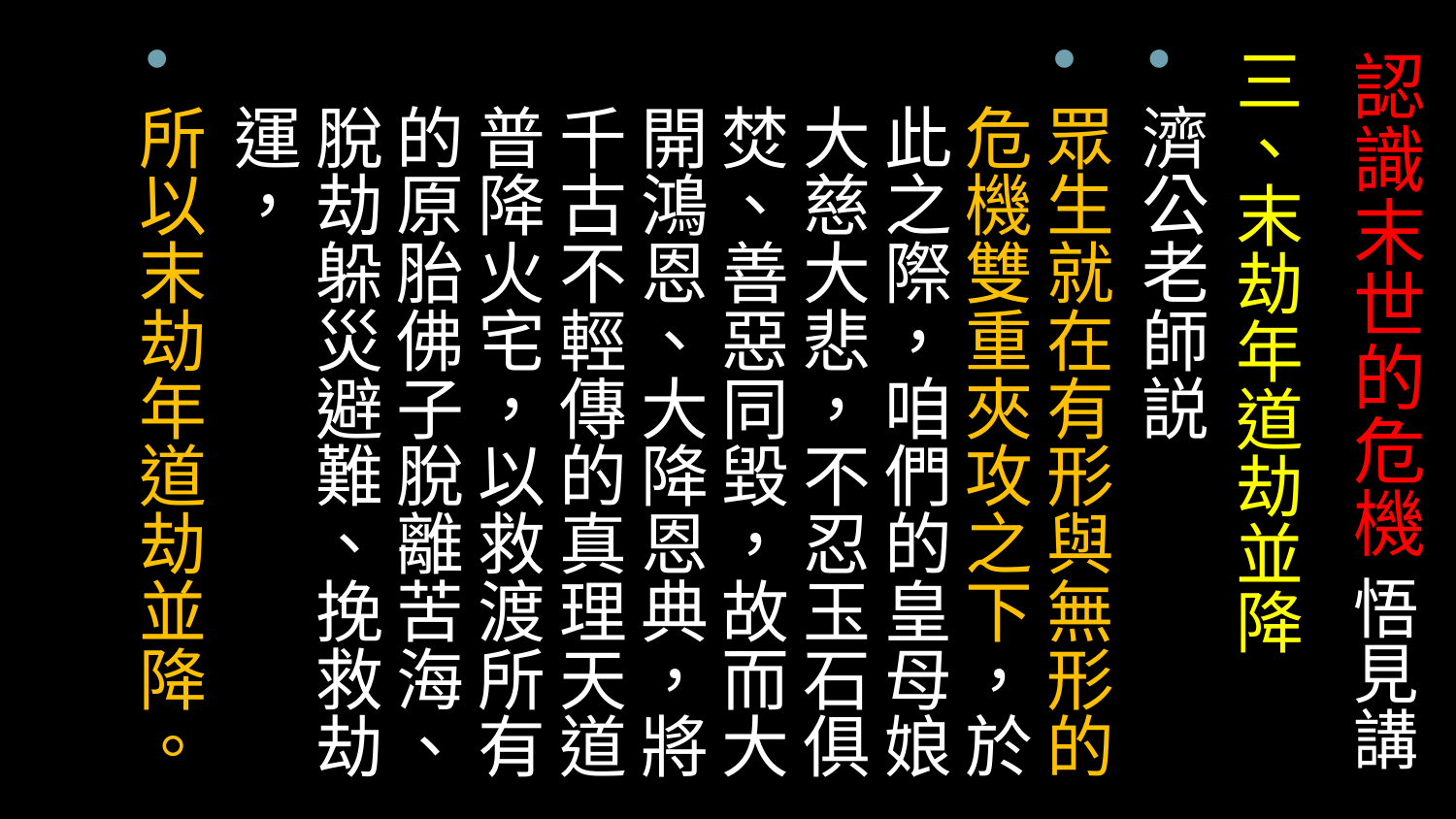

三、末劫年道劫並降
濟公老師説
眾生就在有形與無形的危機雙重夾攻之下，於此之際，咱們的皇母娘大慈大悲，不忍玉石俱焚、善惡同毀，故而大開鴻恩、大降恩典，將千古不輕傳的真理天道普降火宅，以救渡所有的原胎佛子脫離苦海、脫劫躲災避難、挽救劫運，
所以末劫年道劫並降。

# 認識末世的危機 悟見講